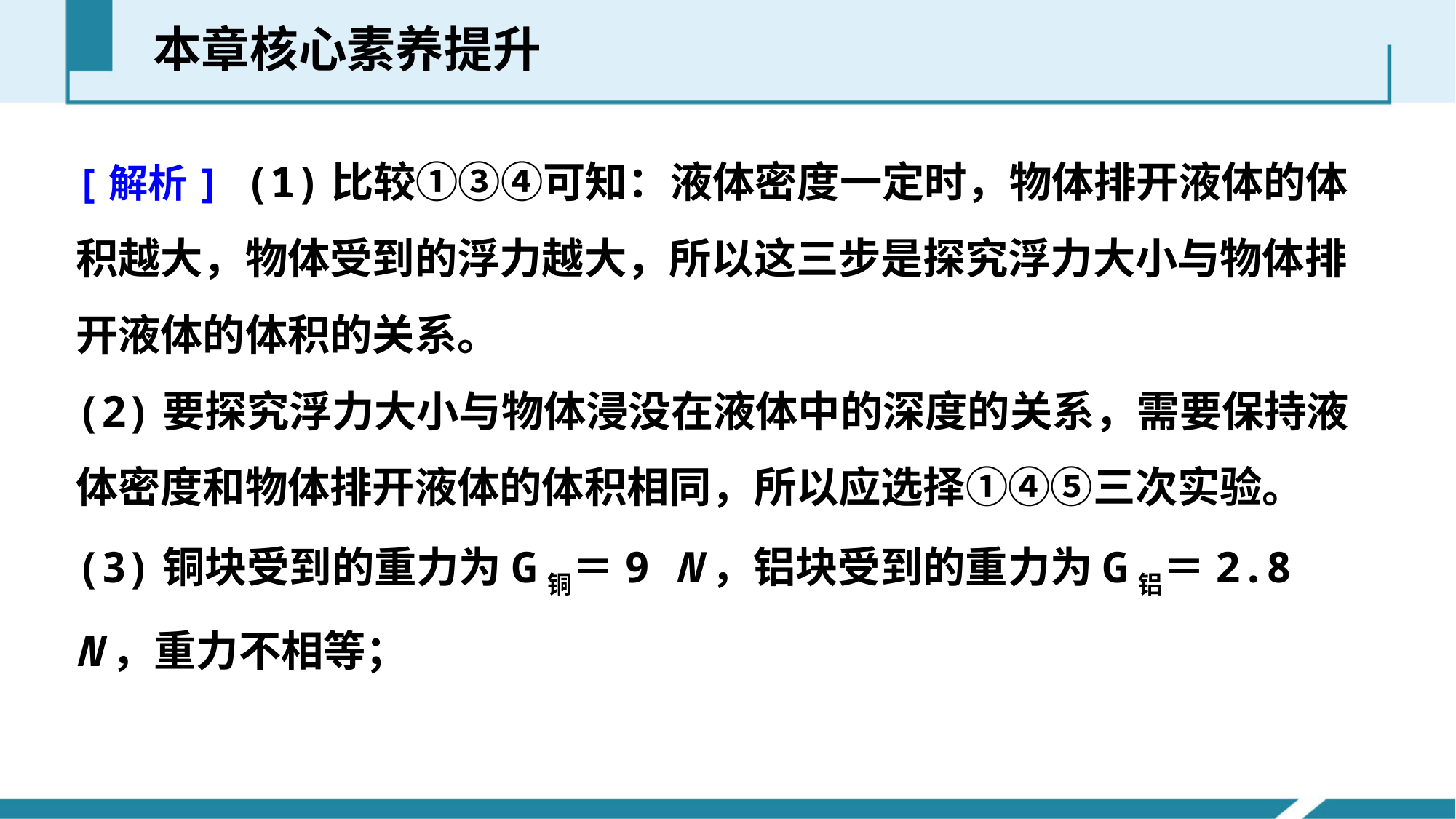

本章核心素养提升
[解析] (1)比较①③④可知：液体密度一定时，物体排开液体的体积越大，物体受到的浮力越大，所以这三步是探究浮力大小与物体排开液体的体积的关系。
(2)要探究浮力大小与物体浸没在液体中的深度的关系，需要保持液体密度和物体排开液体的体积相同，所以应选择①④⑤三次实验。
(3)铜块受到的重力为G铜＝9 N，铝块受到的重力为G铝＝2.8 N，重力不相等；